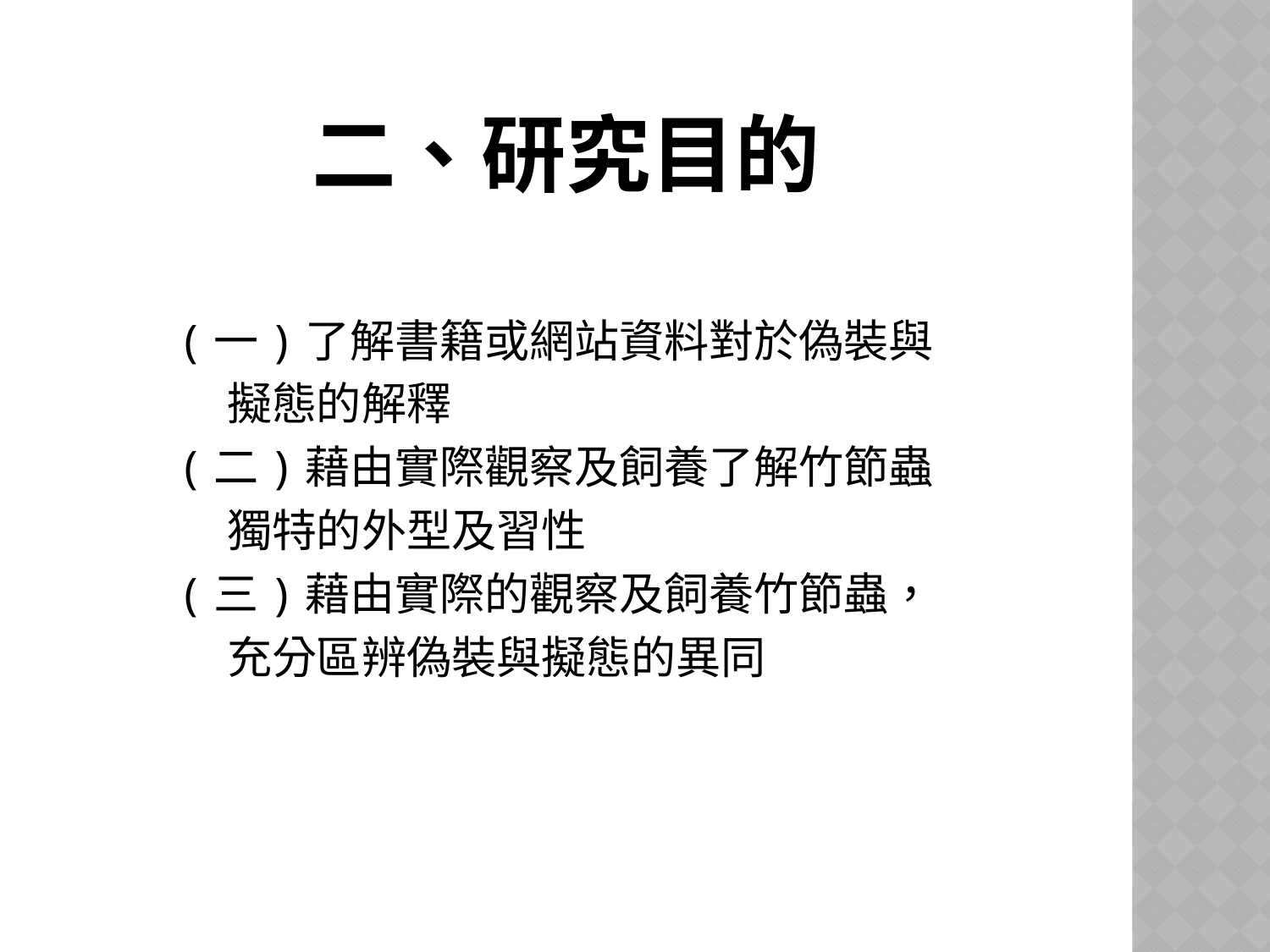

# 二、研究目的
(一)了解書籍或網站資料對於偽裝與
    擬態的解釋
(二)藉由實際觀察及飼養了解竹節蟲
    獨特的外型及習性
(三)藉由實際的觀察及飼養竹節蟲，
    充分區辨偽裝與擬態的異同